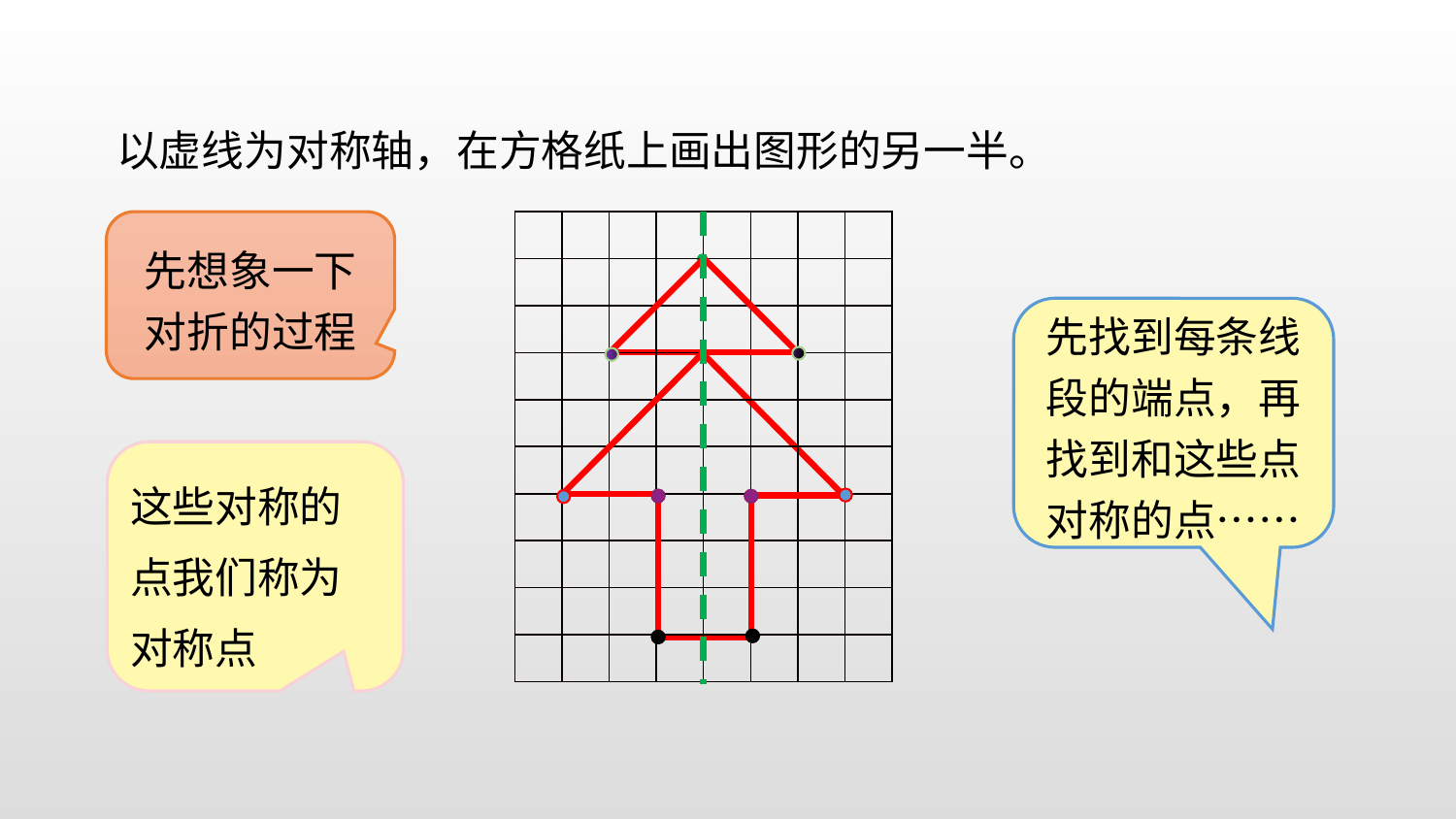

以虚线为对称轴，在方格纸上画出图形的另一半。
先想象一下对折的过程
|  |  |  |  |  |  |  |  |
| --- | --- | --- | --- | --- | --- | --- | --- |
|  |  |  |  |  |  |  |  |
|  |  |  |  |  |  |  |  |
|  |  |  |  |  |  |  |  |
|  |  |  |  |  |  |  |  |
|  |  |  |  |  |  |  |  |
|  |  |  |  |  |  |  |  |
|  |  |  |  |  |  |  |  |
|  |  |  |  |  |  |  |  |
|  |  |  |  |  |  |  |  |

先找到每条线段的端点，再找到和这些点对称的点……

这些对称的点我们称为对称点